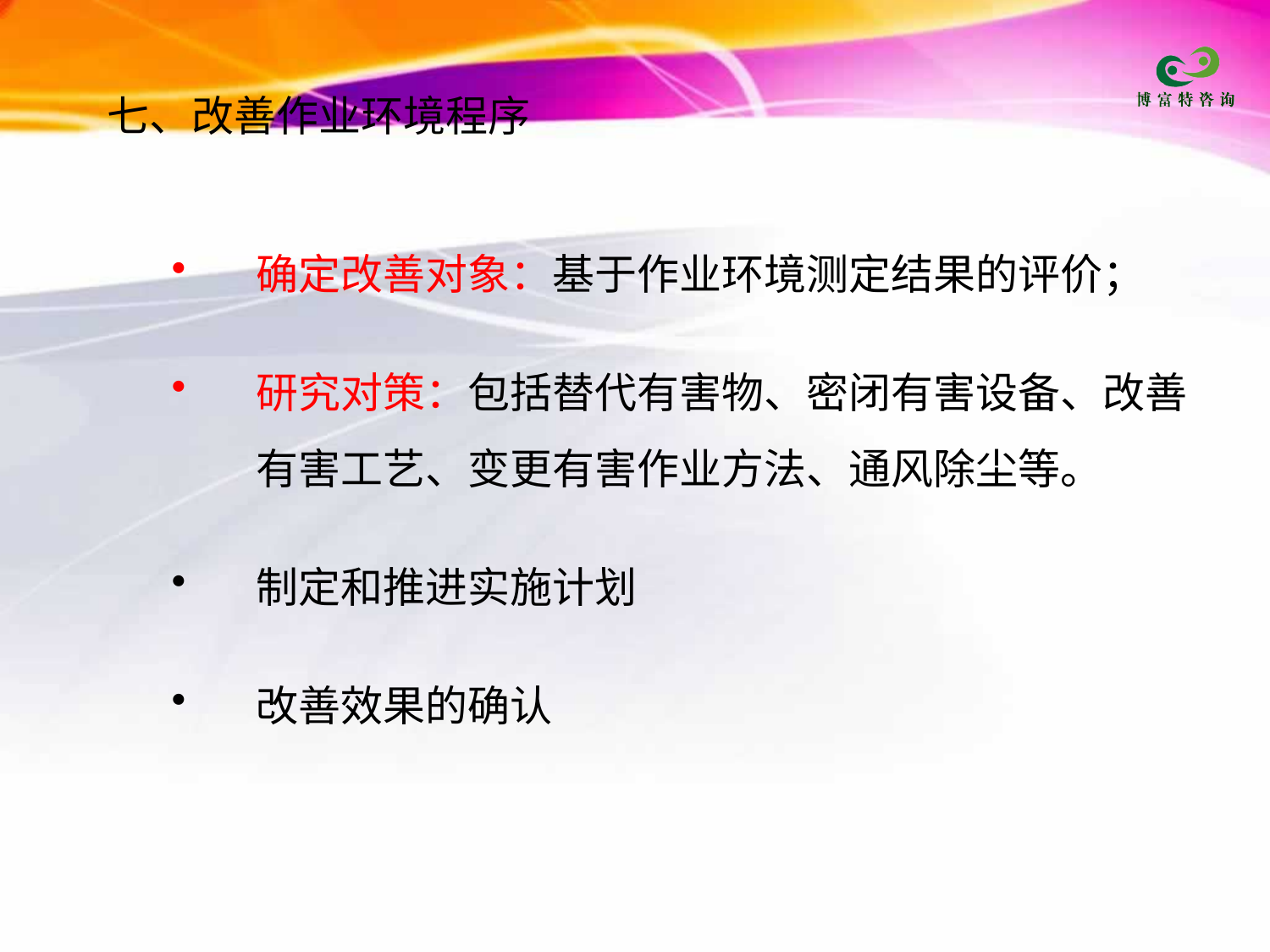

七、改善作业环境程序
确定改善对象：基于作业环境测定结果的评价；
研究对策：包括替代有害物、密闭有害设备、改善有害工艺、变更有害作业方法、通风除尘等。
制定和推进实施计划
改善效果的确认